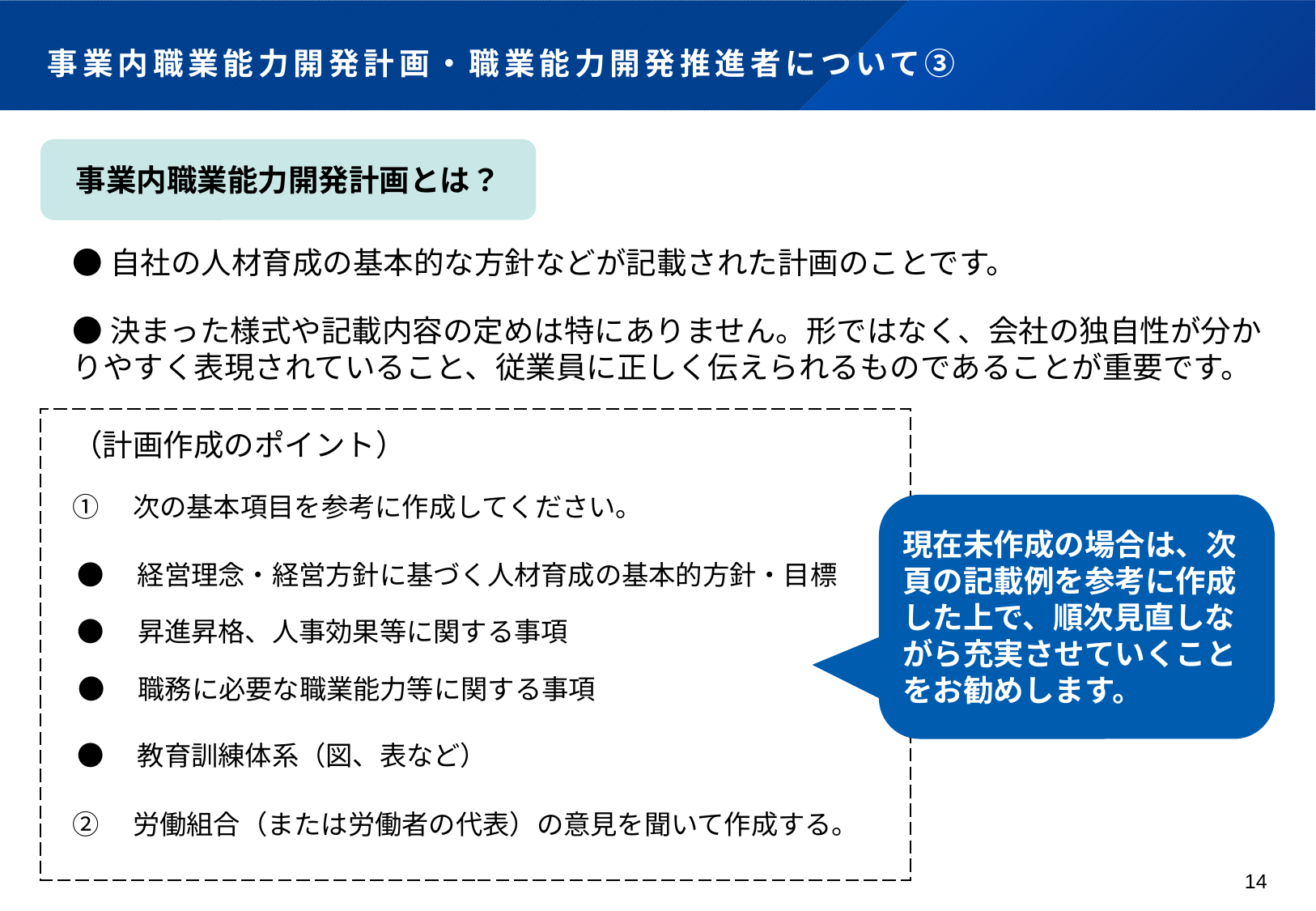

# 事業内職業能力開発計画・職業能力開発推進者について③
事業内職業能力開発計画とは？
●自社の人材育成の基本的な方針などが記載された計画のことです。
●決まった様式や記載内容の定めは特にありません。形ではなく、会社の独自性が分かりやすく表現されていること、従業員に正しく伝えられるものであることが重要です。

（計画作成のポイント）
①　次の基本項目を参考に作成してください。
現在未作成の場合は、次頁の記載例を参考に作成した上で、順次見直しながら充実させていくことをお勧めします。
●　経営理念・経営方針に基づく人材育成の基本的方針・目標
●　昇進昇格、人事効果等に関する事項
●　職務に必要な職業能力等に関する事項
●　教育訓練体系（図、表など）
②　労働組合（または労働者の代表）の意見を聞いて作成する。
14